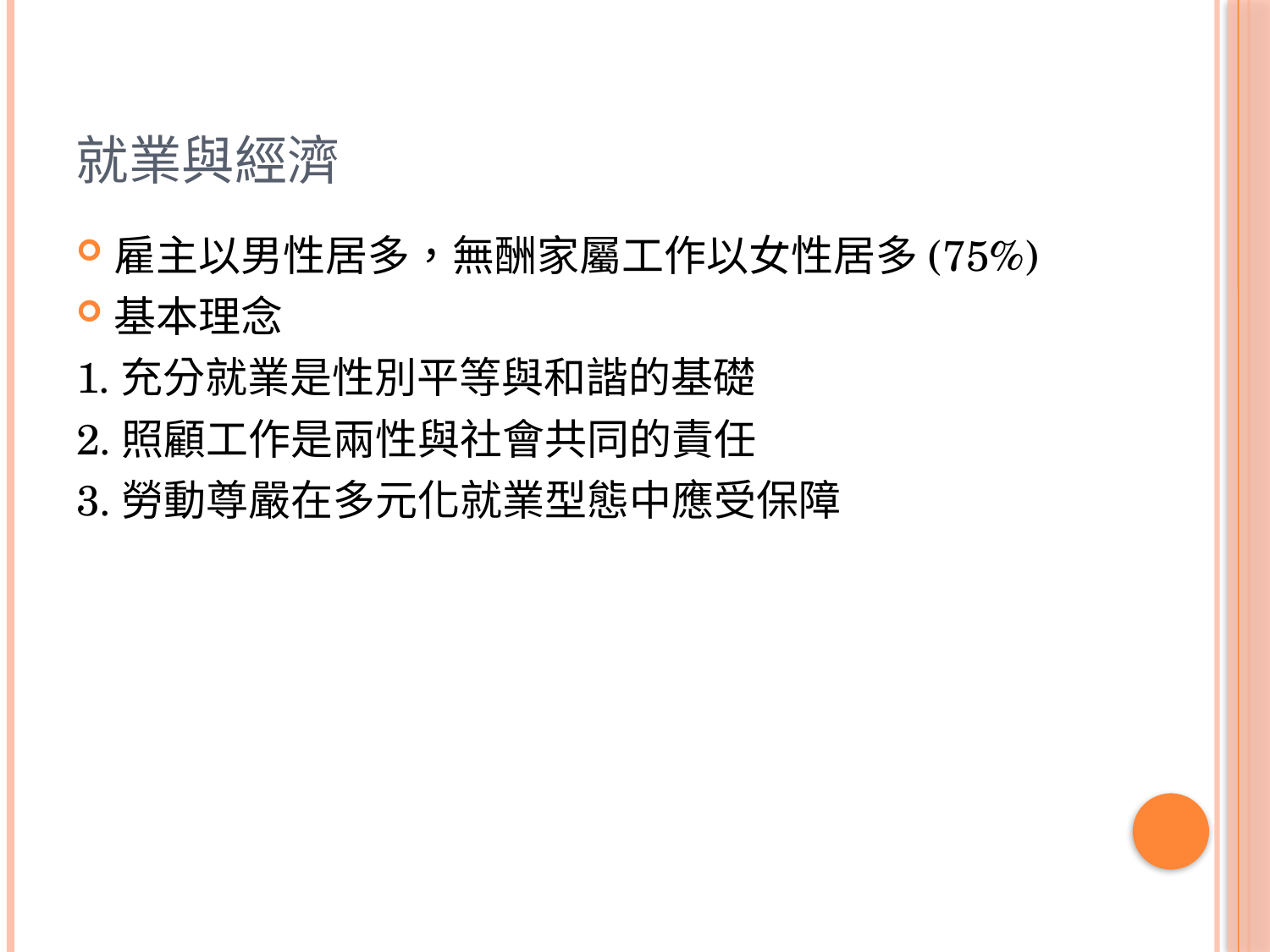

# 就業與經濟
雇主以男性居多，無酬家屬工作以女性居多(75%)
基本理念
1.充分就業是性別平等與和諧的基礎
2.照顧工作是兩性與社會共同的責任
3.勞動尊嚴在多元化就業型態中應受保障